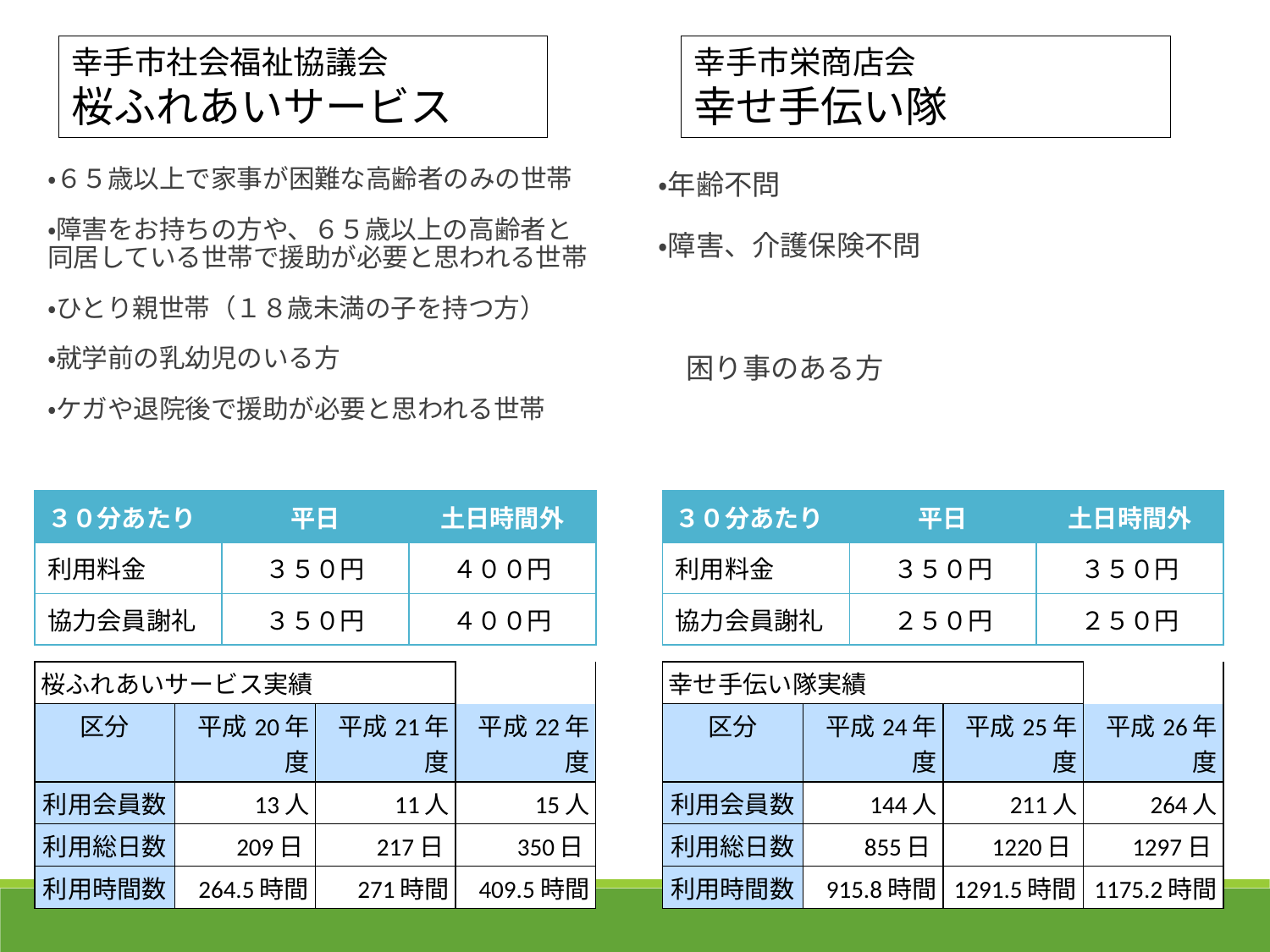

幸手市社会福祉協議会
桜ふれあいサービス
幸手市栄商店会
幸せ手伝い隊
・６５歳以上で家事が困難な高齢者のみの世帯
・障害をお持ちの方や、６５歳以上の高齢者と同居している世帯で援助が必要と思われる世帯
・ひとり親世帯（１８歳未満の子を持つ方）
・就学前の乳幼児のいる方
・ケガや退院後で援助が必要と思われる世帯
・年齢不問
・障害、介護保険不問

　困り事のある方
| ３０分あたり | 平日 | 土日時間外 |
| --- | --- | --- |
| 利用料金 | ３５０円 | ４００円 |
| 協力会員謝礼 | ３５０円 | ４００円 |
| ３０分あたり | 平日 | 土日時間外 |
| --- | --- | --- |
| 利用料金 | ３５０円 | ３５０円 |
| 協力会員謝礼 | ２５０円 | ２５０円 |
| 桜ふれあいサービス実績 |  |  |  |
| --- | --- | --- | --- |
| 区分 | 平成20年度 | 平成21年度 | 平成22年度 |
| 利用会員数 | 13人 | 11人 | 15人 |
| 利用総日数 | 209日 | 217日 | 350日 |
| 利用時間数 | 264.5時間 | 271時間 | 409.5時間 |
| 幸せ手伝い隊実績 |  |  |  |
| --- | --- | --- | --- |
| 区分 | 平成24年度 | 平成25年度 | 平成26年度 |
| 利用会員数 | 144人 | 211人 | 264人 |
| 利用総日数 | 855日 | 1220日 | 1297日 |
| 利用時間数 | 915.8時間 | 1291.5時間 | 1175.2時間 |